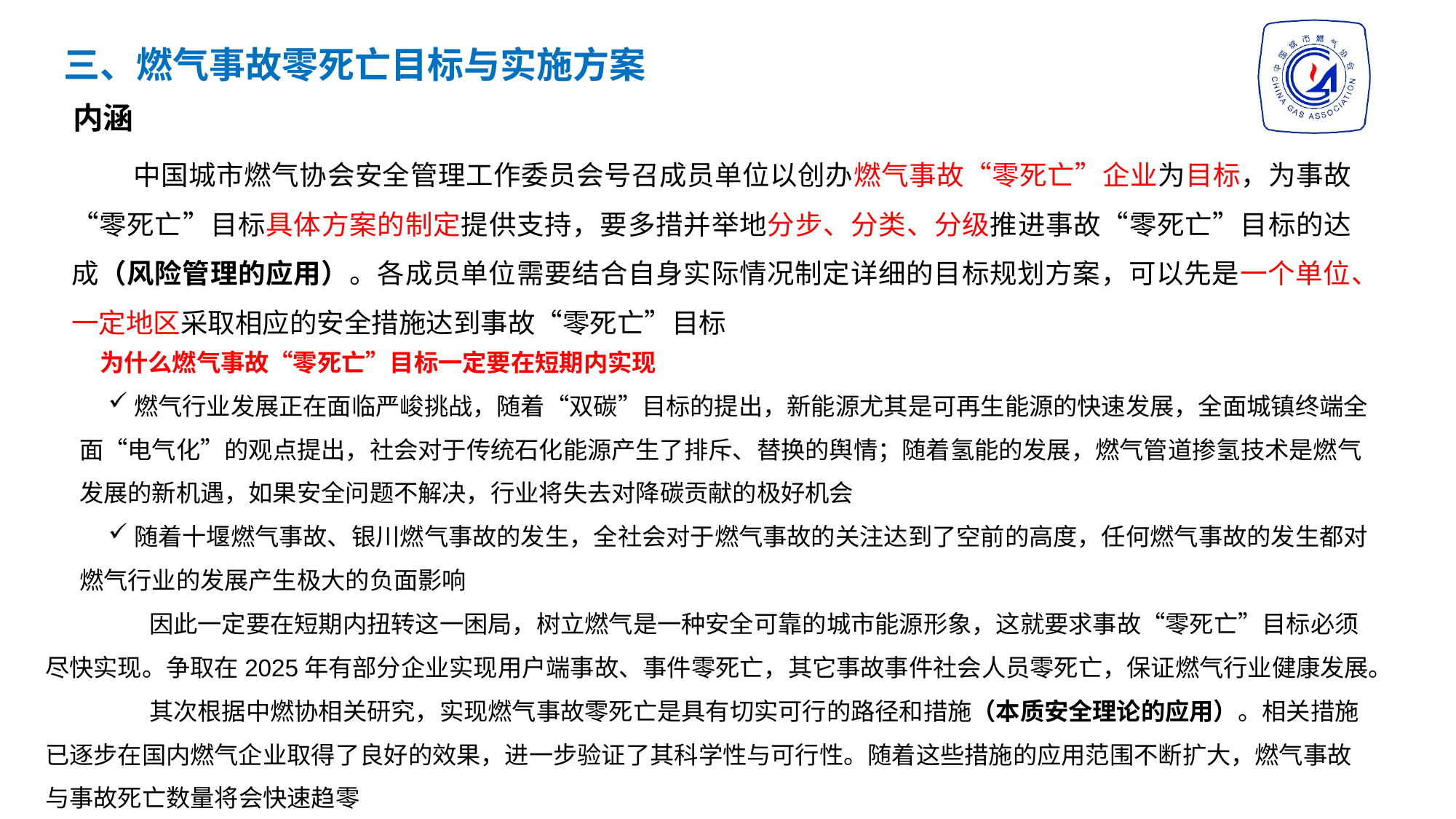

三、燃气事故零死亡目标与实施方案
内涵
 中国城市燃气协会安全管理工作委员会号召成员单位以创办燃气事故“零死亡”企业为目标，为事故“零死亡”目标具体方案的制定提供支持，要多措并举地分步、分类、分级推进事故“零死亡”目标的达成（风险管理的应用）。各成员单位需要结合自身实际情况制定详细的目标规划方案，可以先是一个单位、一定地区采取相应的安全措施达到事故“零死亡”目标
为什么燃气事故“零死亡”目标一定要在短期内实现
燃气行业发展正在面临严峻挑战，随着“双碳”目标的提出，新能源尤其是可再生能源的快速发展，全面城镇终端全面“电气化”的观点提出，社会对于传统石化能源产生了排斥、替换的舆情；随着氢能的发展，燃气管道掺氢技术是燃气发展的新机遇，如果安全问题不解决，行业将失去对降碳贡献的极好机会
随着十堰燃气事故、银川燃气事故的发生，全社会对于燃气事故的关注达到了空前的高度，任何燃气事故的发生都对燃气行业的发展产生极大的负面影响
        因此一定要在短期内扭转这一困局，树立燃气是一种安全可靠的城市能源形象，这就要求事故“零死亡”目标必须尽快实现。争取在2025年有部分企业实现用户端事故、事件零死亡，其它事故事件社会人员零死亡，保证燃气行业健康发展。
        其次根据中燃协相关研究，实现燃气事故零死亡是具有切实可行的路径和措施（本质安全理论的应用）。相关措施已逐步在国内燃气企业取得了良好的效果，进一步验证了其科学性与可行性。随着这些措施的应用范围不断扩大，燃气事故与事故死亡数量将会快速趋零